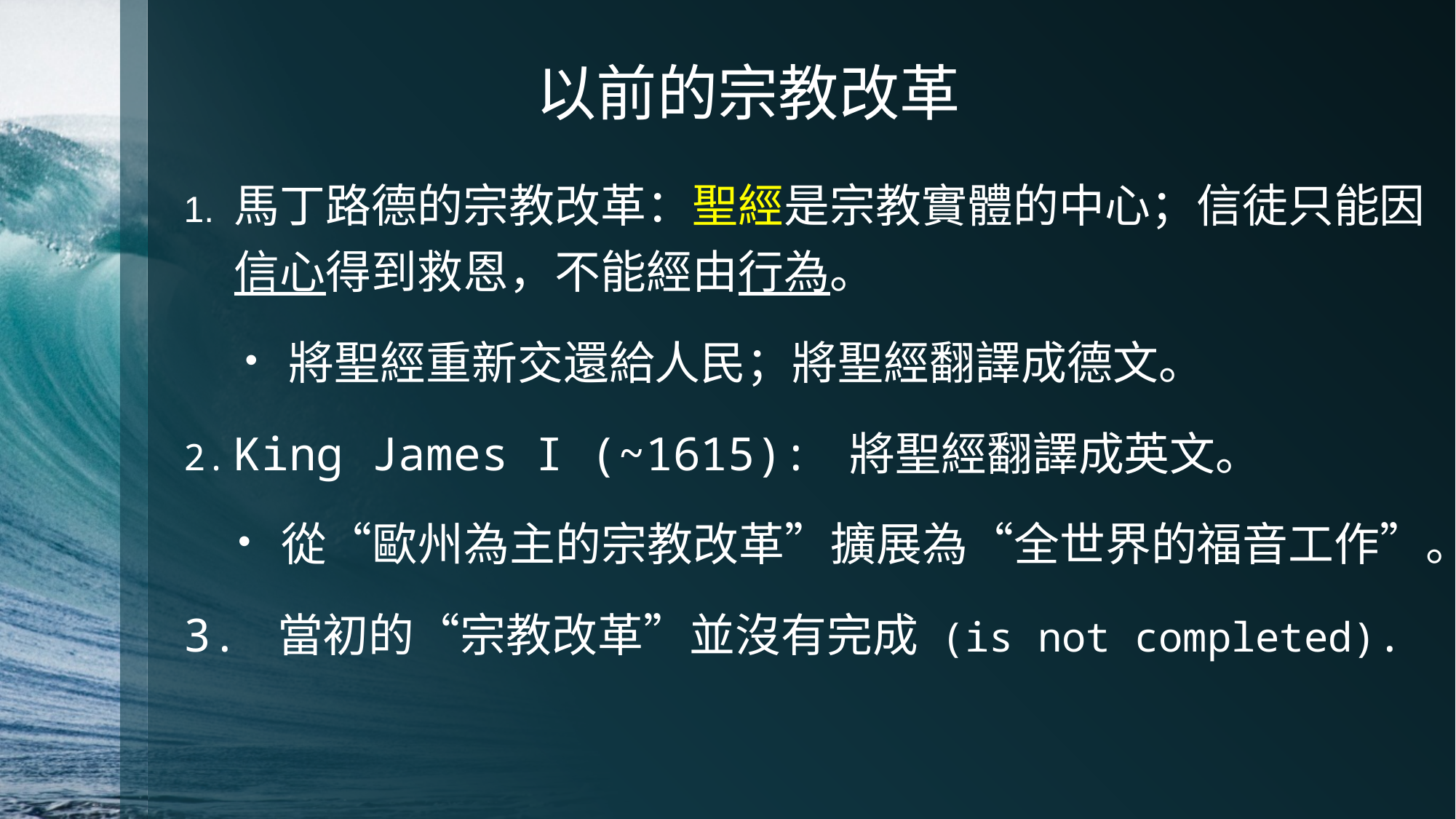

# 以前的宗教改革
馬丁路德的宗教改革：聖經是宗教實體的中心；信徒只能因信心得到救恩，不能經由行為。
  將聖經重新交還給人民；將聖經翻譯成德文。
King James I (~1615): 將聖經翻譯成英文。
從“歐州為主的宗教改革”擴展為“全世界的福音工作”。
3. 當初的“宗教改革”並沒有完成 (is not completed).